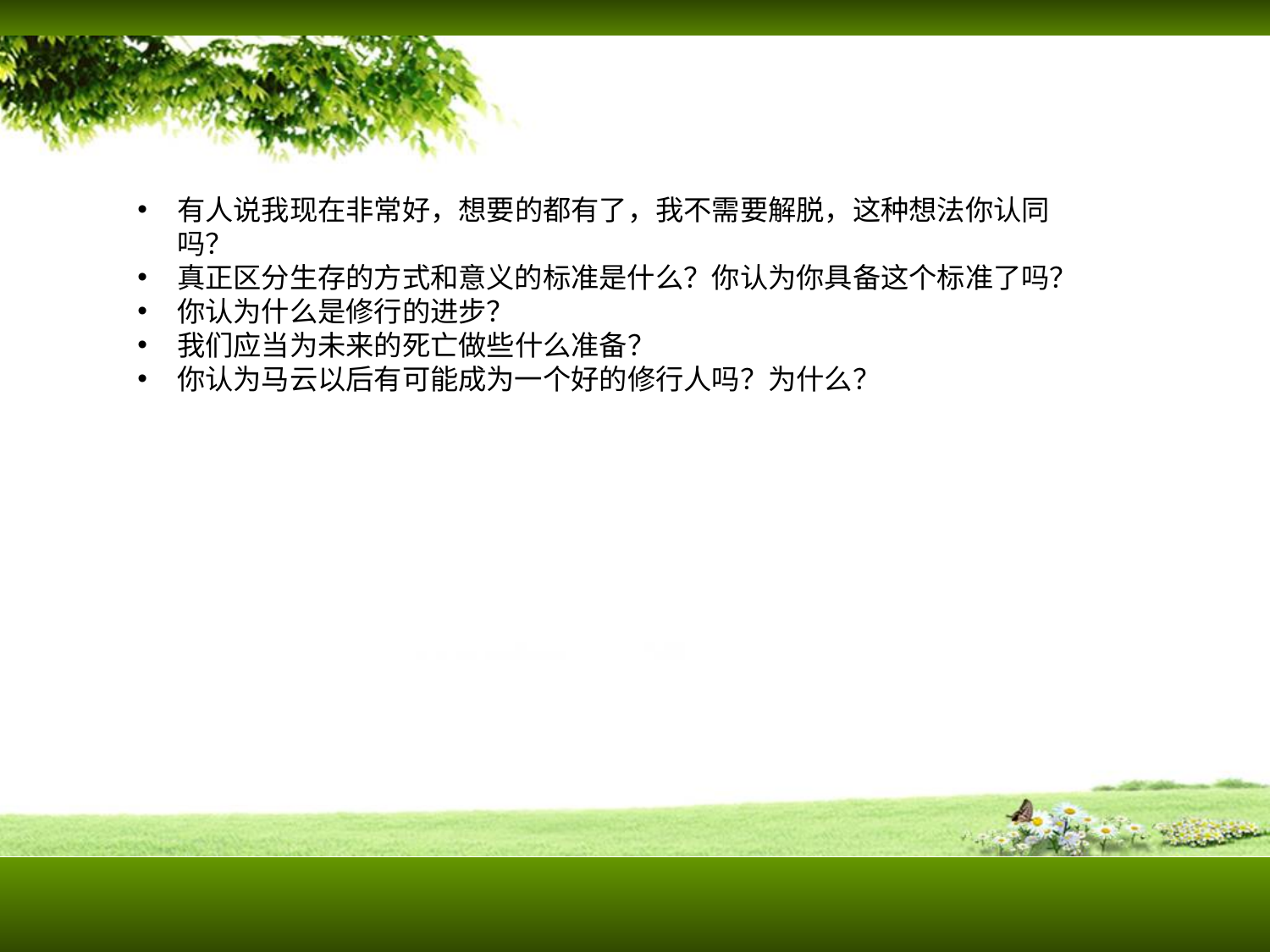

有人说我现在非常好，想要的都有了，我不需要解脱，这种想法你认同吗？
真正区分生存的方式和意义的标准是什么？你认为你具备这个标准了吗？
你认为什么是修行的进步？
我们应当为未来的死亡做些什么准备？
你认为马云以后有可能成为一个好的修行人吗？为什么？